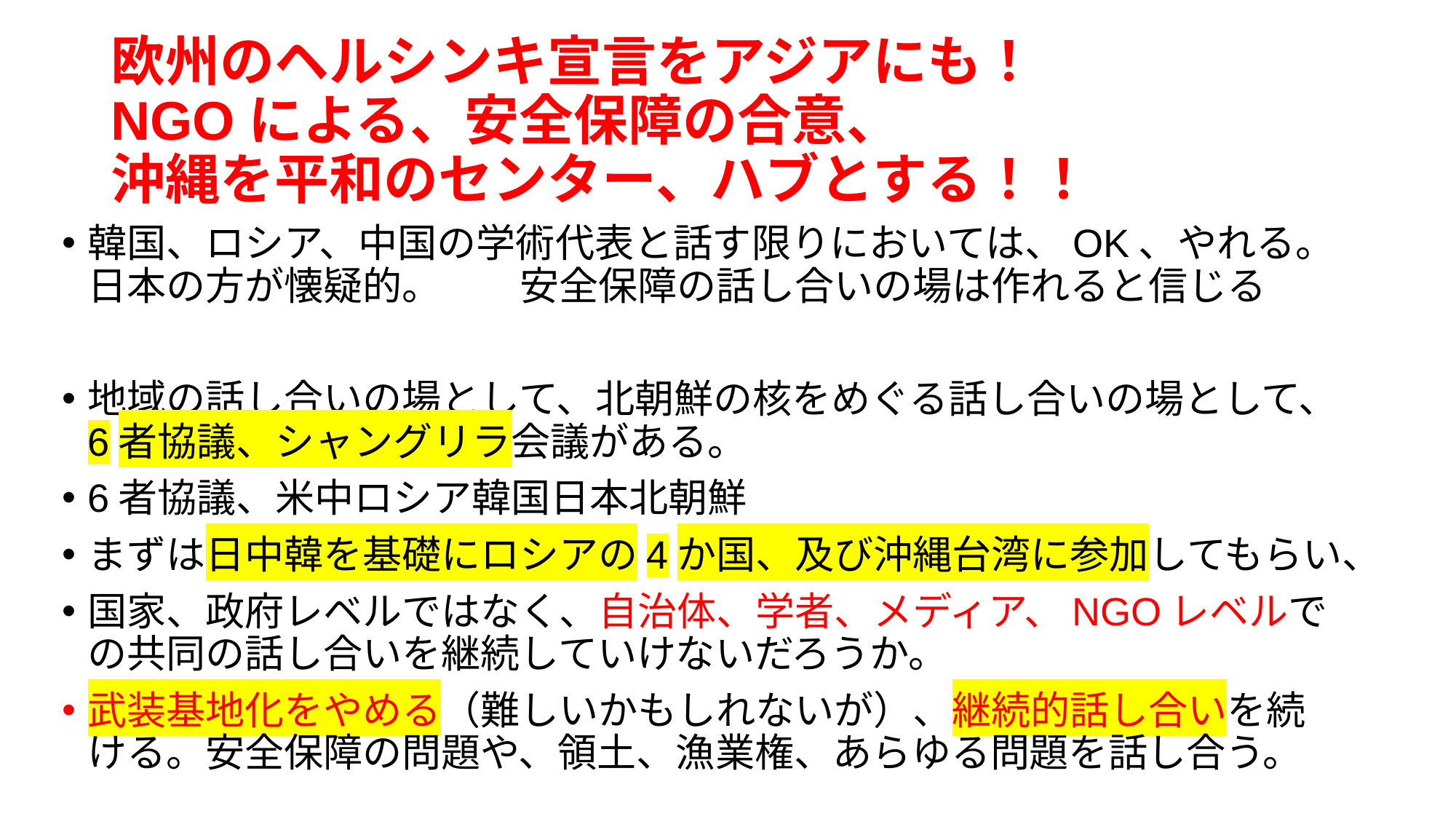

# 欧州のヘルシンキ宣言をアジアにも！ NGOによる、安全保障の合意、 沖縄を平和のセンター、ハブとする！！
韓国、ロシア、中国の学術代表と話す限りにおいては、OK、やれる。
日本の方が懐疑的。　　安全保障の話し合いの場は作れると信じる

地域の話し合いの場として、北朝鮮の核をめぐる話し合いの場として、6者協議、シャングリラ会議がある。
6者協議、米中ロシア韓国日本北朝鮮
まずは日中韓を基礎にロシアの4か国、及び沖縄台湾に参加してもらい、
国家、政府レベルではなく、自治体、学者、メディア、NGOレベルでの共同の話し合いを継続していけないだろうか。
武装基地化をやめる（難しいかもしれないが）、継続的話し合いを続ける。安全保障の問題や、領土、漁業権、あらゆる問題を話し合う。